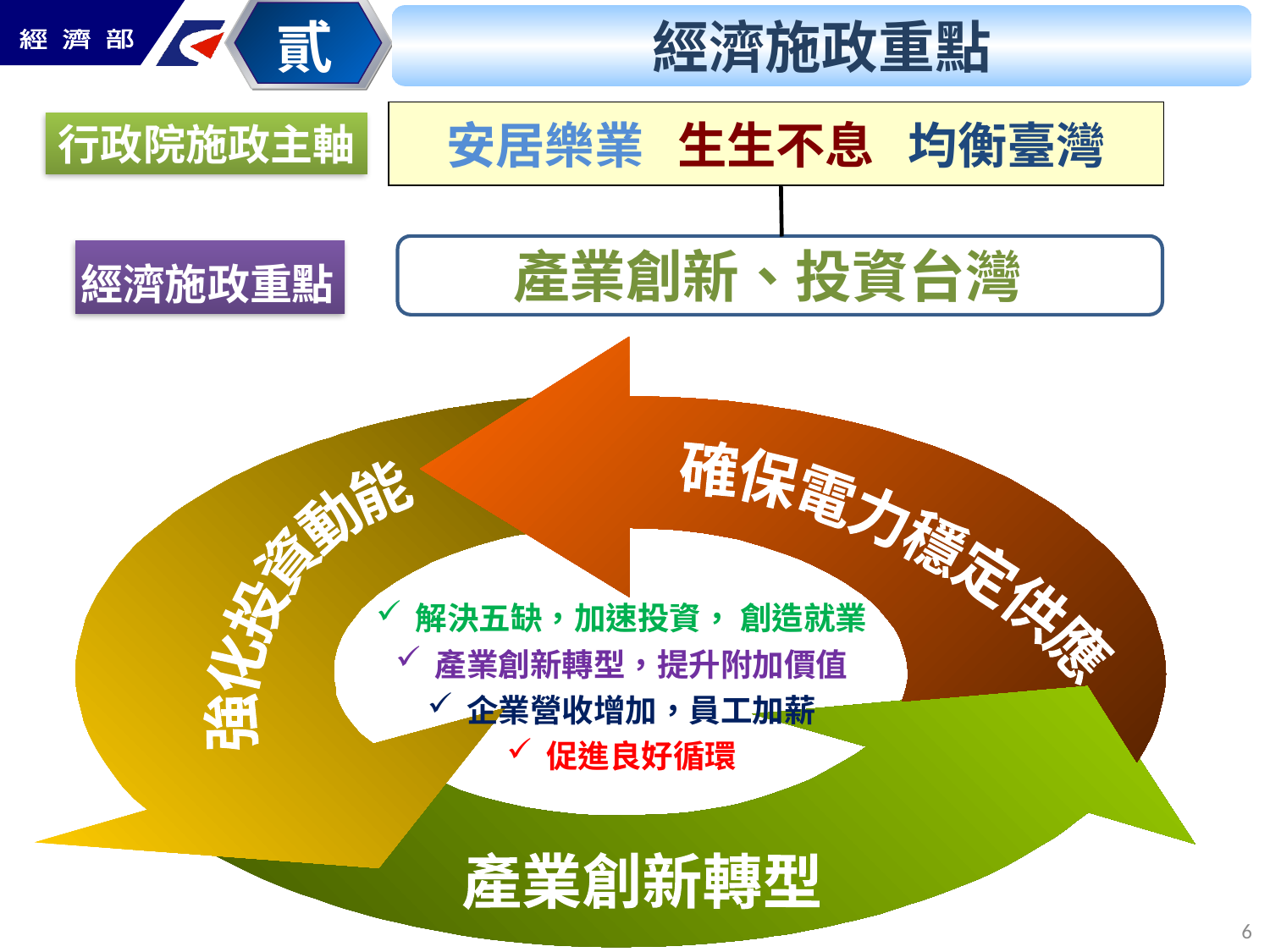

貳
經濟施政重點
安居樂業   生生不息   均衡臺灣
行政院施政主軸

產業創新、投資台灣
經濟施政重點

強化投資動能
確保電力穩定供應
解決五缺，加速投資， 創造就業
產業創新轉型，提升附加價值
企業營收增加，員工加薪
促進良好循環
產業創新轉型
6